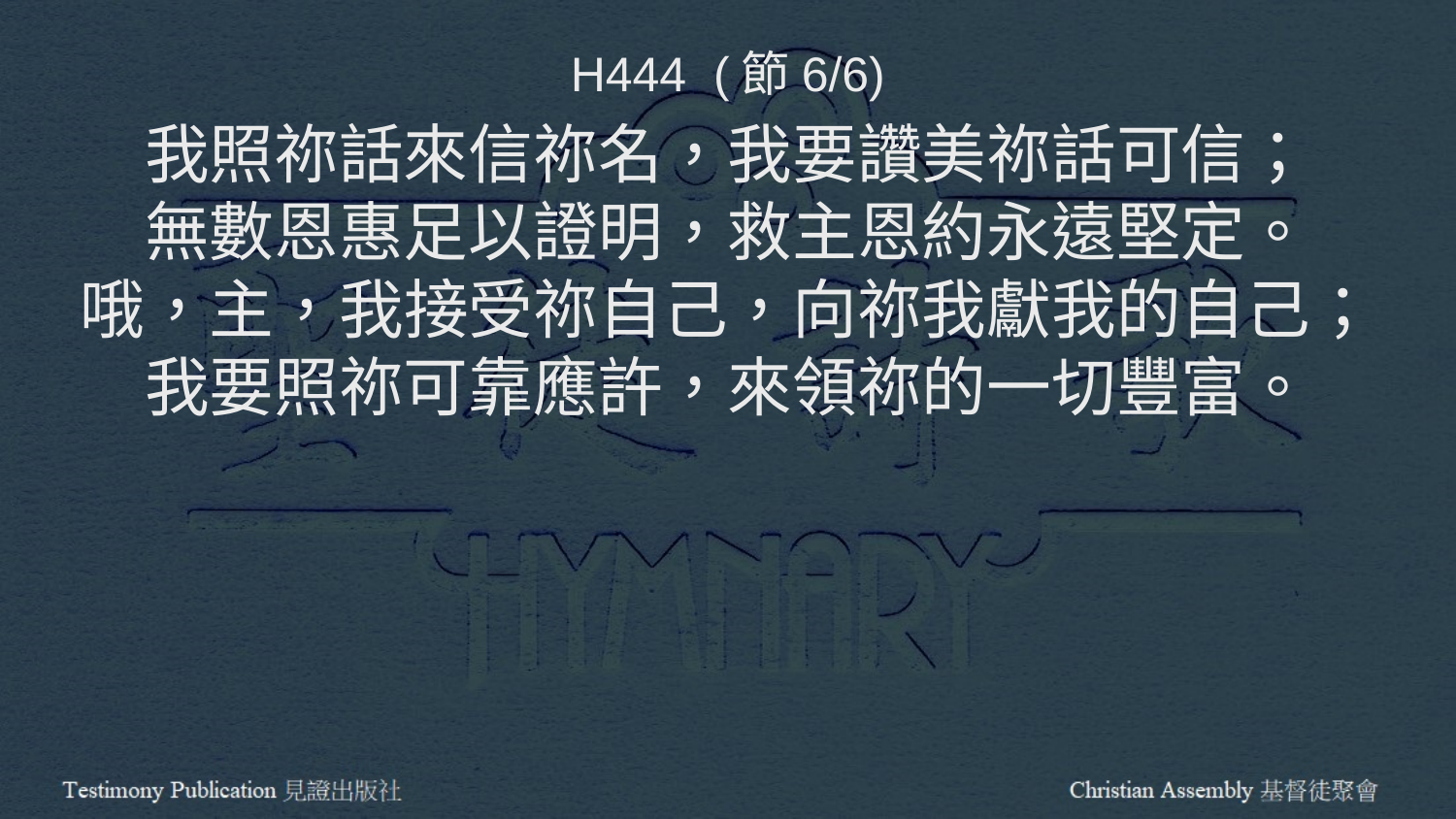

H444  (節6/6)
我照祢話來信祢名，我要讚美祢話可信；
無數恩惠足以證明，救主恩約永遠堅定。
哦，主，我接受祢自己，向祢我獻我的自己；
我要照祢可靠應許，來領祢的一切豐富。